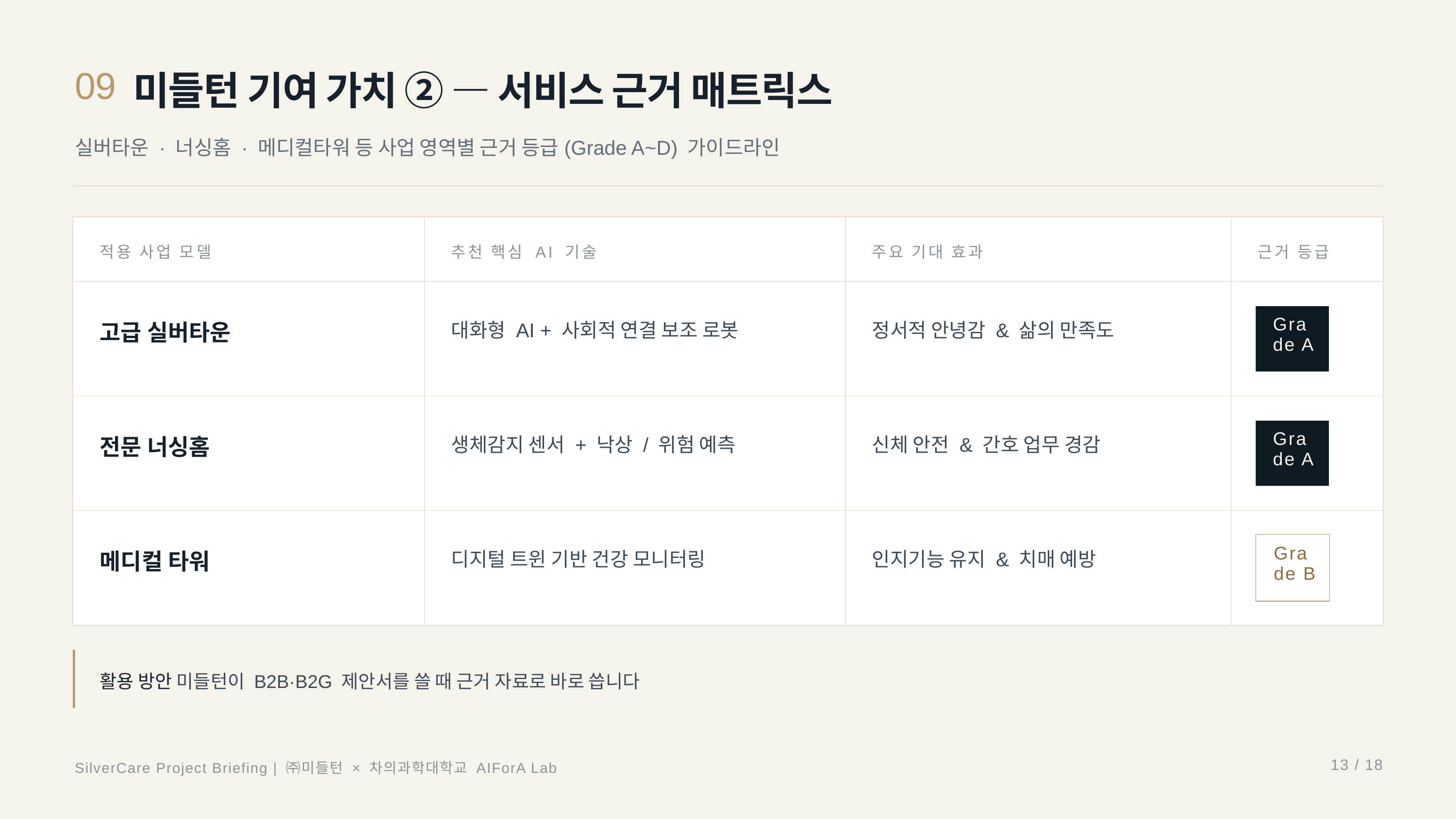

미들턴 기여 가치 ② — 서비스 근거 매트릭스
09
실버타운 · 너싱홈 · 메디컬타워 등 사업 영역별 근거 등급(Grade A~D) 가이드라인

적용 사업 모델
추천 핵심 AI 기술
주요 기대 효과
근거 등급

고급 실버타운
대화형 AI + 사회적 연결 보조 로봇
정서적 안녕감 & 삶의 만족도
Grade A

전문 너싱홈
생체감지 센서 + 낙상 / 위험 예측
신체 안전 & 간호 업무 경감
Grade A

메디컬 타워
디지털 트윈 기반 건강 모니터링
인지기능 유지 & 치매 예방
Grade B

활용 방안 미들턴이 B2B·B2G 제안서를 쓸 때 근거 자료로 바로 씁니다
SilverCare Project Briefing | ㈜미들턴 × 차의과학대학교 AIForA Lab
13 / 18